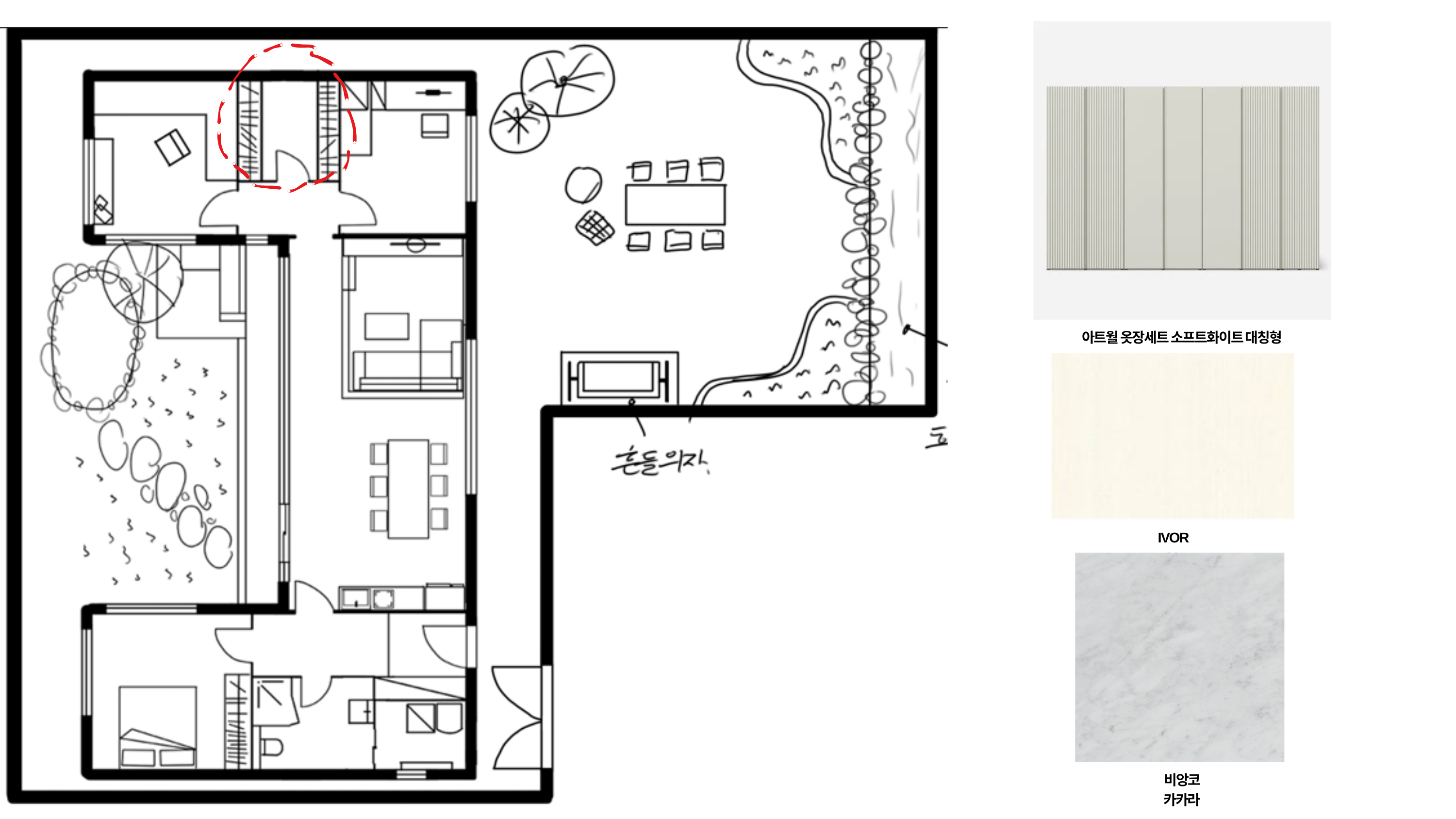

아트월 옷장세트 소프트화이트 대칭형

IVORY

비앙코 카카라